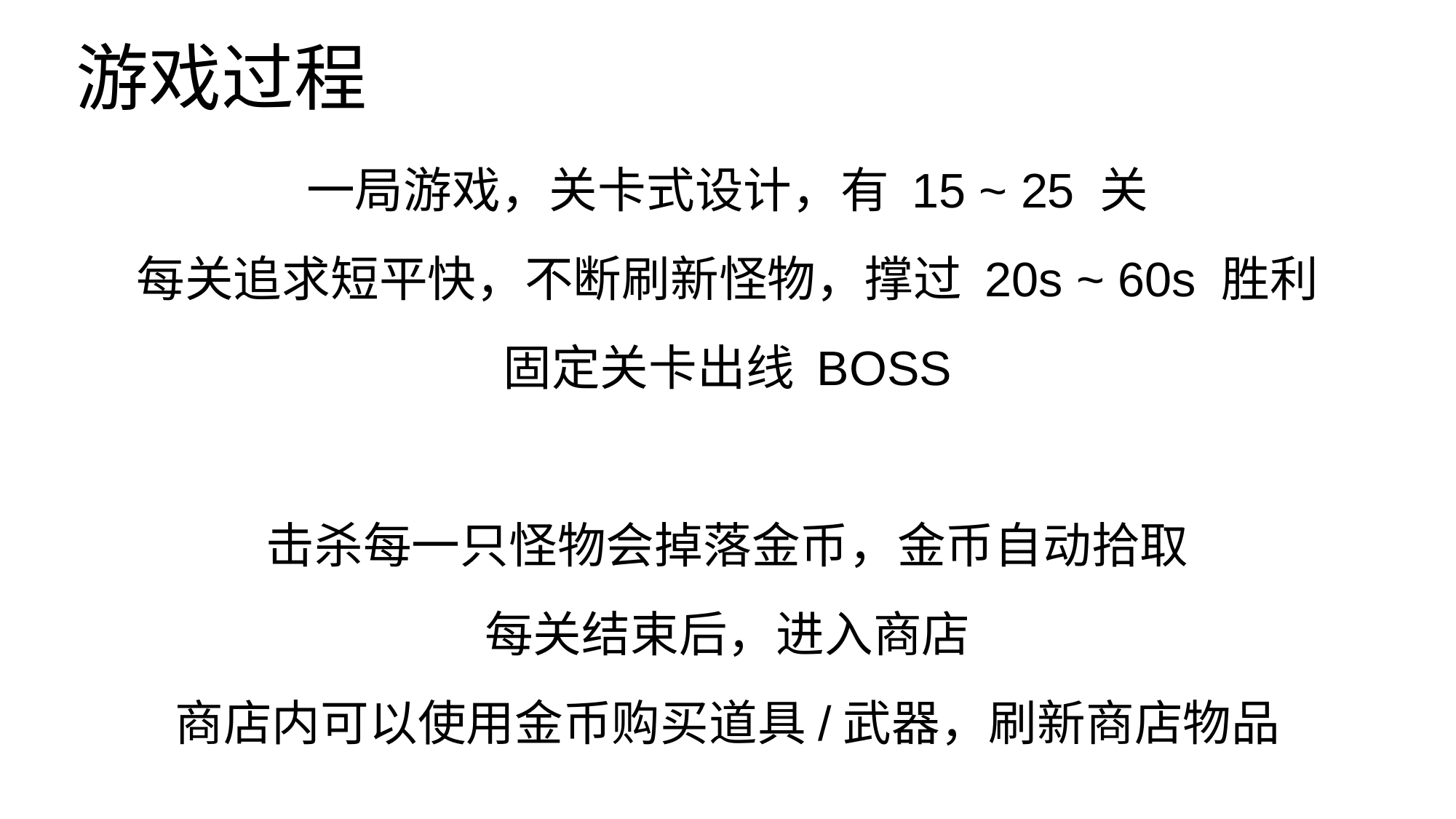

# 游戏过程
一局游戏，关卡式设计，有 15 ~ 25 关
每关追求短平快，不断刷新怪物，撑过 20s ~ 60s 胜利
固定关卡出线 BOSS

击杀每一只怪物会掉落金币，金币自动拾取
每关结束后，进入商店
商店内可以使用金币购买道具/武器，刷新商店物品